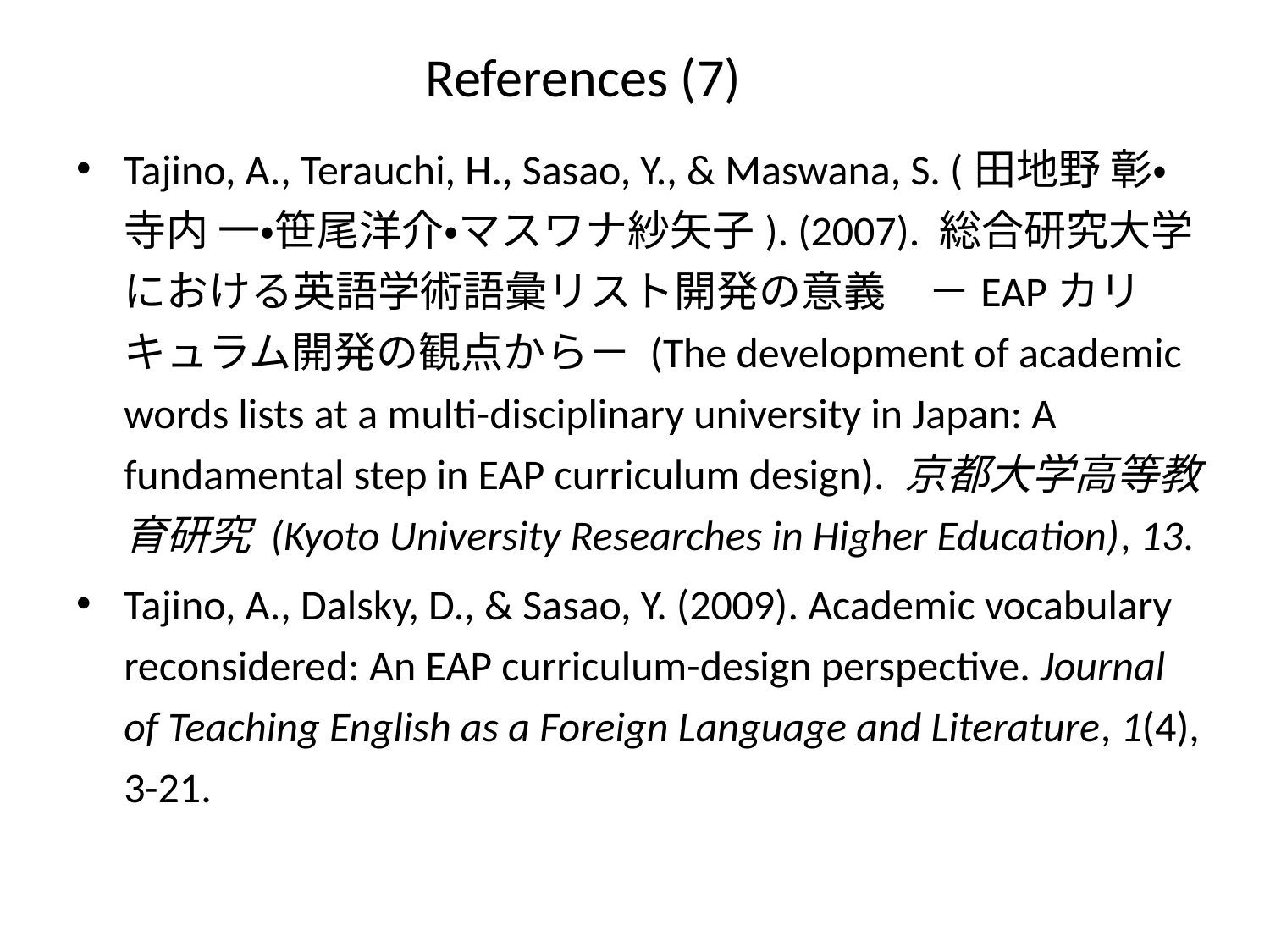

# References (7)
Tajino, A., Terauchi, H., Sasao, Y., & Maswana, S. (田地野 彰・寺内 一・笹尾洋介・マスワナ紗矢子). (2007). 総合研究大学における英語学術語彙リスト開発の意義　－EAPカリキュラム開発の観点から－ (The development of academic words lists at a multi-disciplinary university in Japan: A fundamental step in EAP curriculum design). 京都大学高等教育研究 (Kyoto University Researches in Higher Education), 13.
Tajino, A., Dalsky, D., & Sasao, Y. (2009). Academic vocabulary reconsidered: An EAP curriculum-design perspective. Journal of Teaching English as a Foreign Language and Literature, 1(4), 3-21.